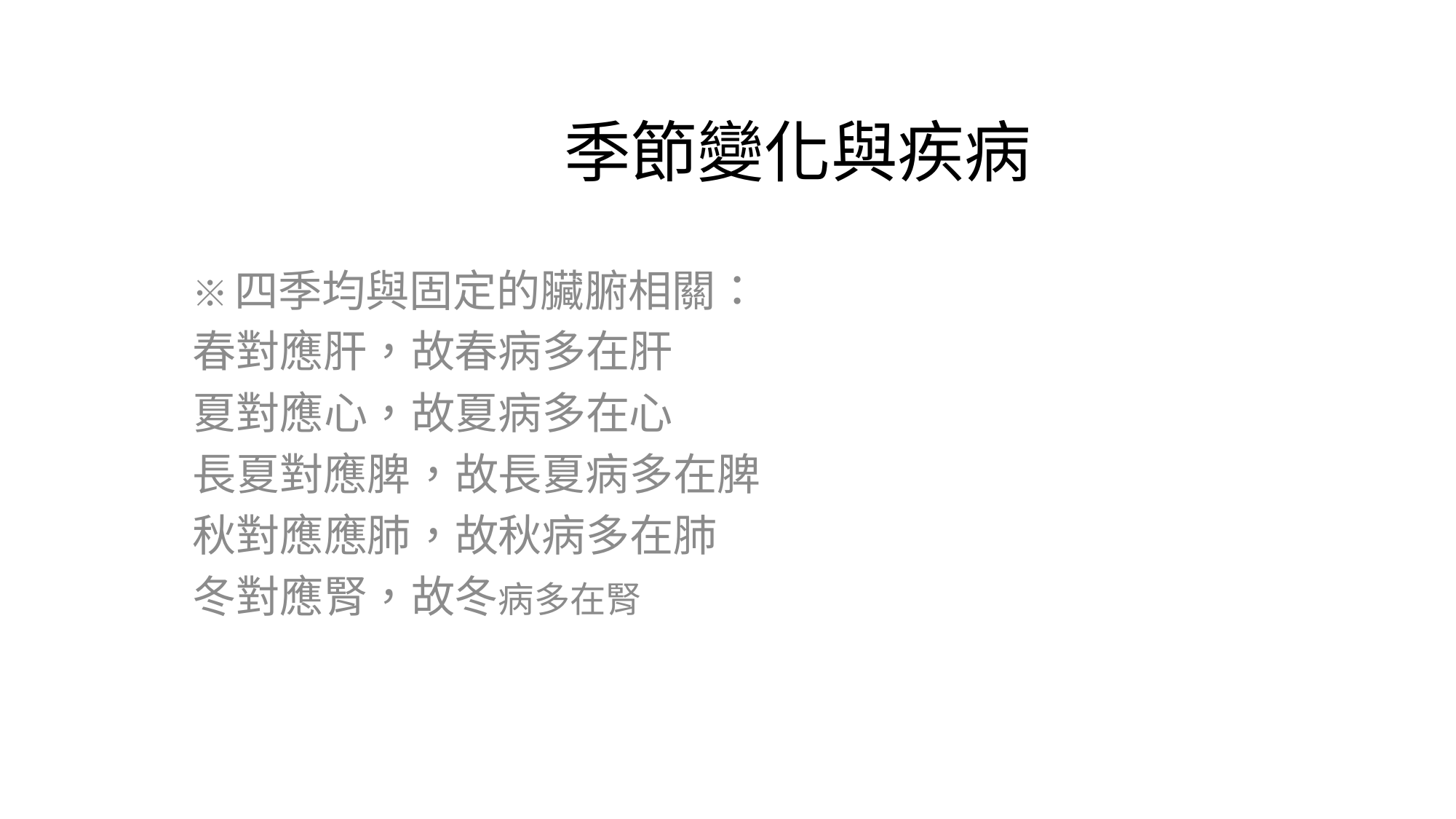

# 季節變化與疾病
※四季均與固定的臟腑相關：
春對應肝，故春病多在肝
夏對應心，故夏病多在心
長夏對應脾，故長夏病多在脾
秋對應應肺，故秋病多在肺
冬對應腎，故冬病多在腎